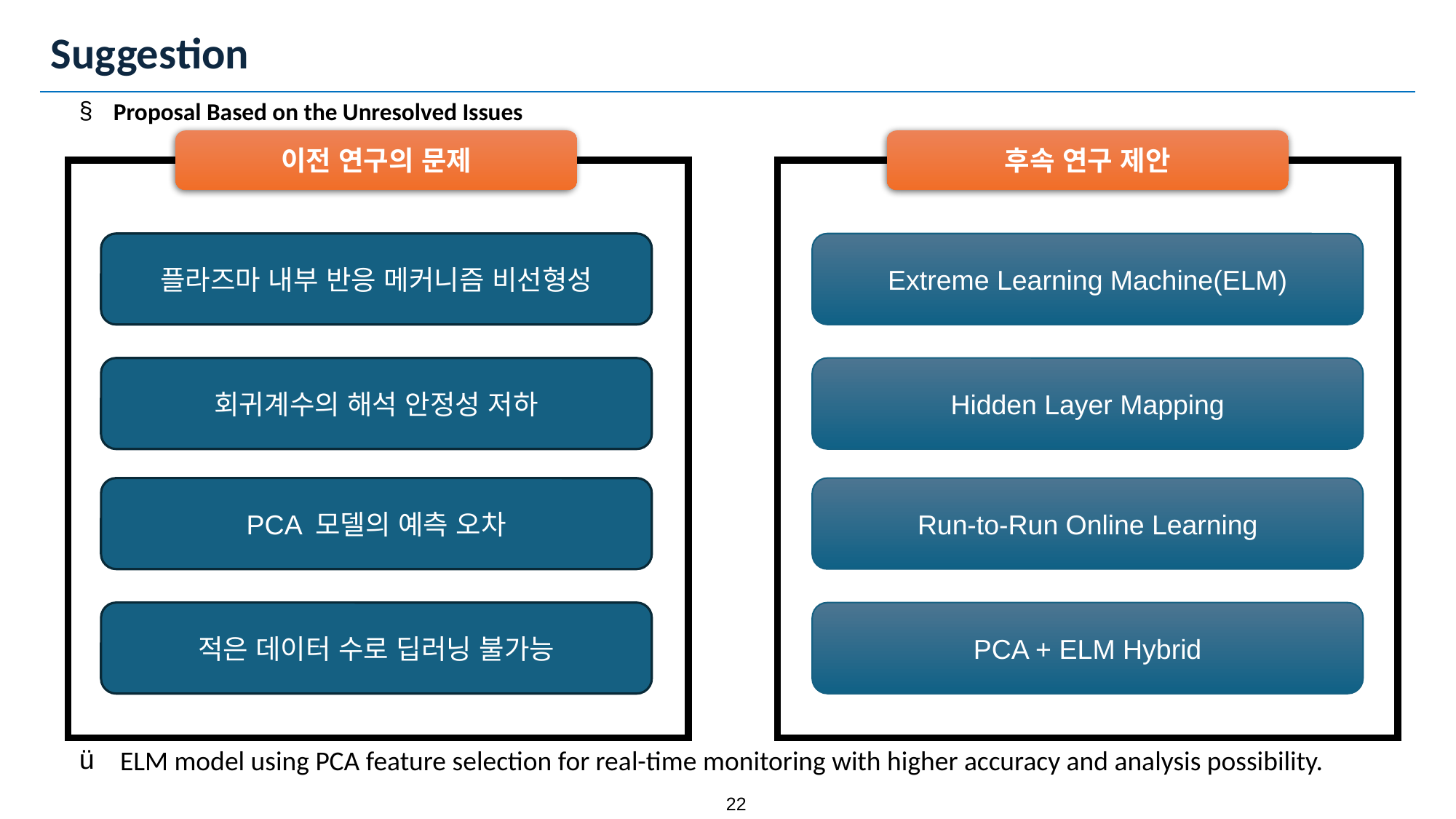

# Suggestion
Proposal Based on the Unresolved Issues
이전 연구의 문제
후속 연구 제안​

플라즈마 내부 반응 메커니즘 비선형성
Extreme Learning Machine(ELM)
회귀계수의 해석 안정성 저하
Hidden Layer Mapping
PCA 모델의 예측 오차
Run-to-Run Online Learning
적은 데이터 수로 딥러닝 불가능
PCA + ELM Hybrid
ELM model using PCA feature selection for real-time monitoring with higher accuracy and analysis possibility.